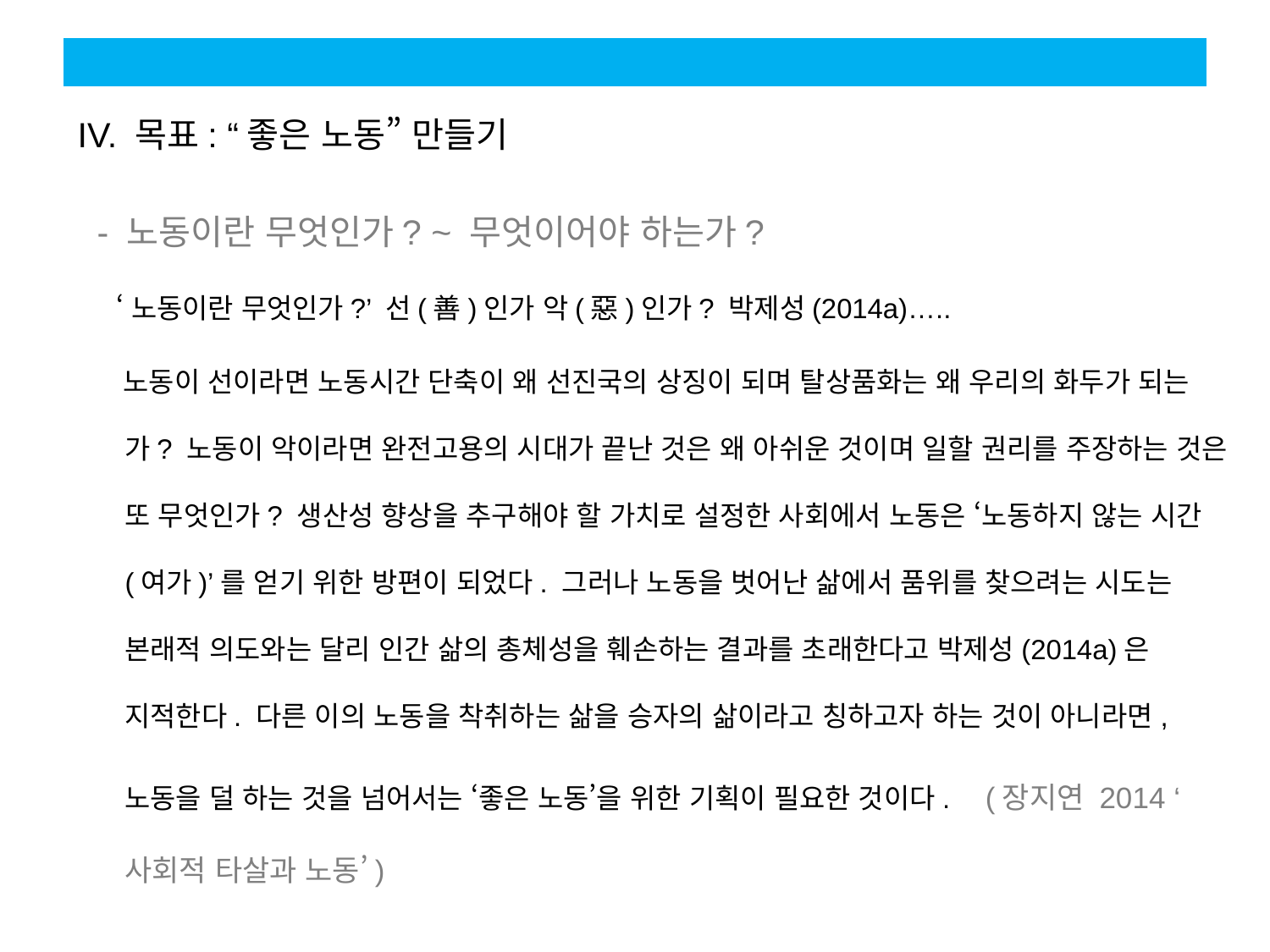

#
IV. 목표: “좋은 노동” 만들기

  - 노동이란 무엇인가? ~ 무엇이어야 하는가?
     ‘노동이란 무엇인가?’ 선(善)인가 악(惡)인가? 박제성(2014a)…..
     노동이 선이라면 노동시간 단축이 왜 선진국의 상징이 되며 탈상품화는 왜 우리의 화두가 되는가? 노동이 악이라면 완전고용의 시대가 끝난 것은 왜 아쉬운 것이며 일할 권리를 주장하는 것은 또 무엇인가? 생산성 향상을 추구해야 할 가치로 설정한 사회에서 노동은 ‘노동하지 않는 시간(여가)’를 얻기 위한 방편이 되었다. 그러나 노동을 벗어난 삶에서 품위를 찾으려는 시도는 본래적 의도와는 달리 인간 삶의 총체성을 훼손하는 결과를 초래한다고 박제성(2014a)은 지적한다. 다른 이의 노동을 착취하는 삶을 승자의 삶이라고 칭하고자 하는 것이 아니라면, 노동을 덜 하는 것을 넘어서는 ‘좋은 노동’을 위한 기획이 필요한 것이다.    (장지연 2014 ‘사회적 타살과 노동’)